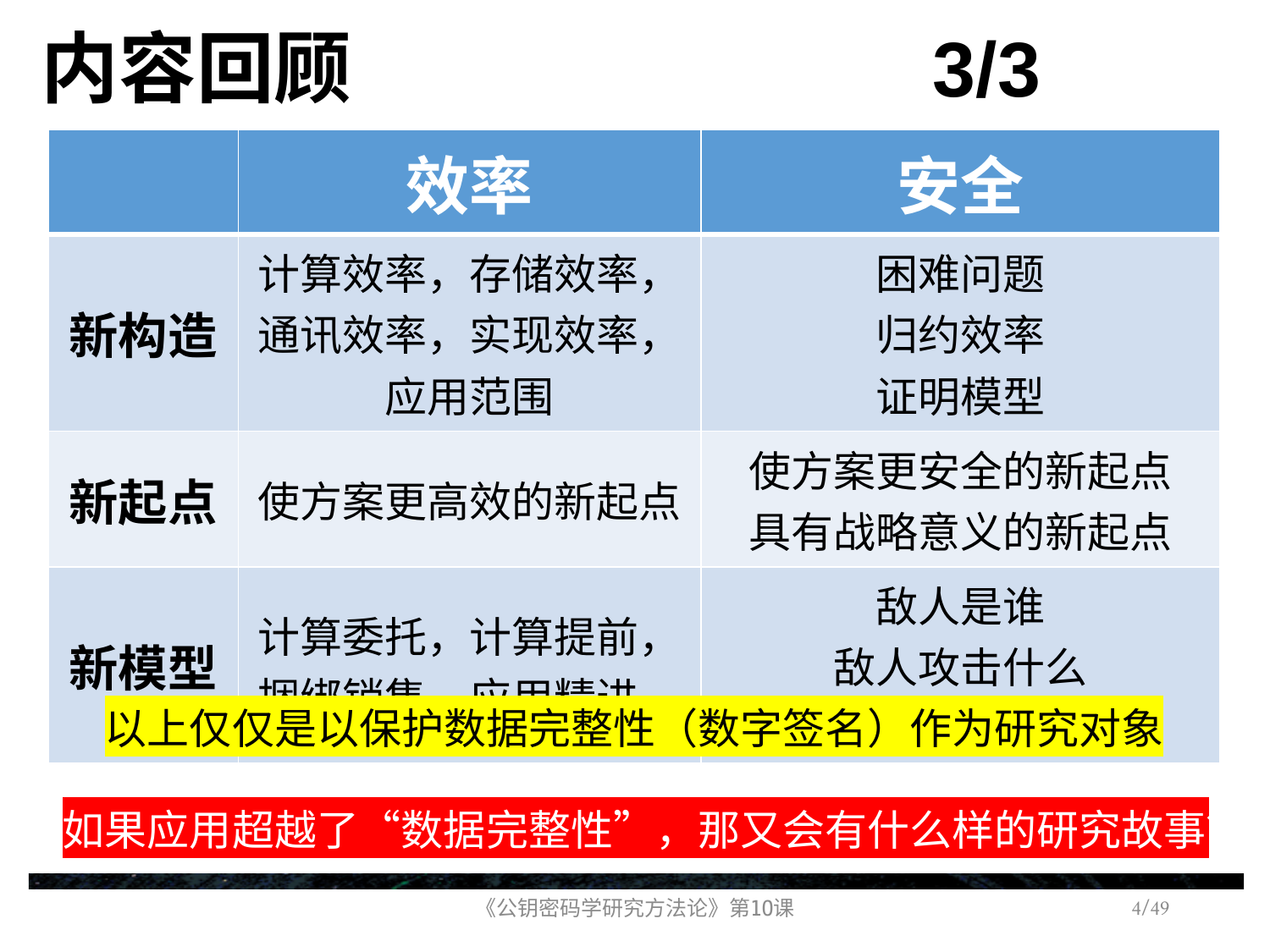

# 内容回顾                                3/3
|  | 效率 | 安全 |
| --- | --- | --- |
| 新构造 | 计算效率，存储效率，通讯效率，实现效率，应用范围 | 困难问题 归约效率 证明模型 |
| 新起点 | 使方案更高效的新起点 | 使方案更安全的新起点 具有战略意义的新起点 |
| 新模型 | 计算委托，计算提前，捆绑销售，应用精进。 | 敌人是谁 敌人攻击什么 敌人知道什么 |
以上仅仅是以保护数据完整性（数字签名）作为研究对象

如果应用超越了“数据完整性”，那又会有什么样的研究故事？
《公钥密码学研究方法论》第10课
4/49